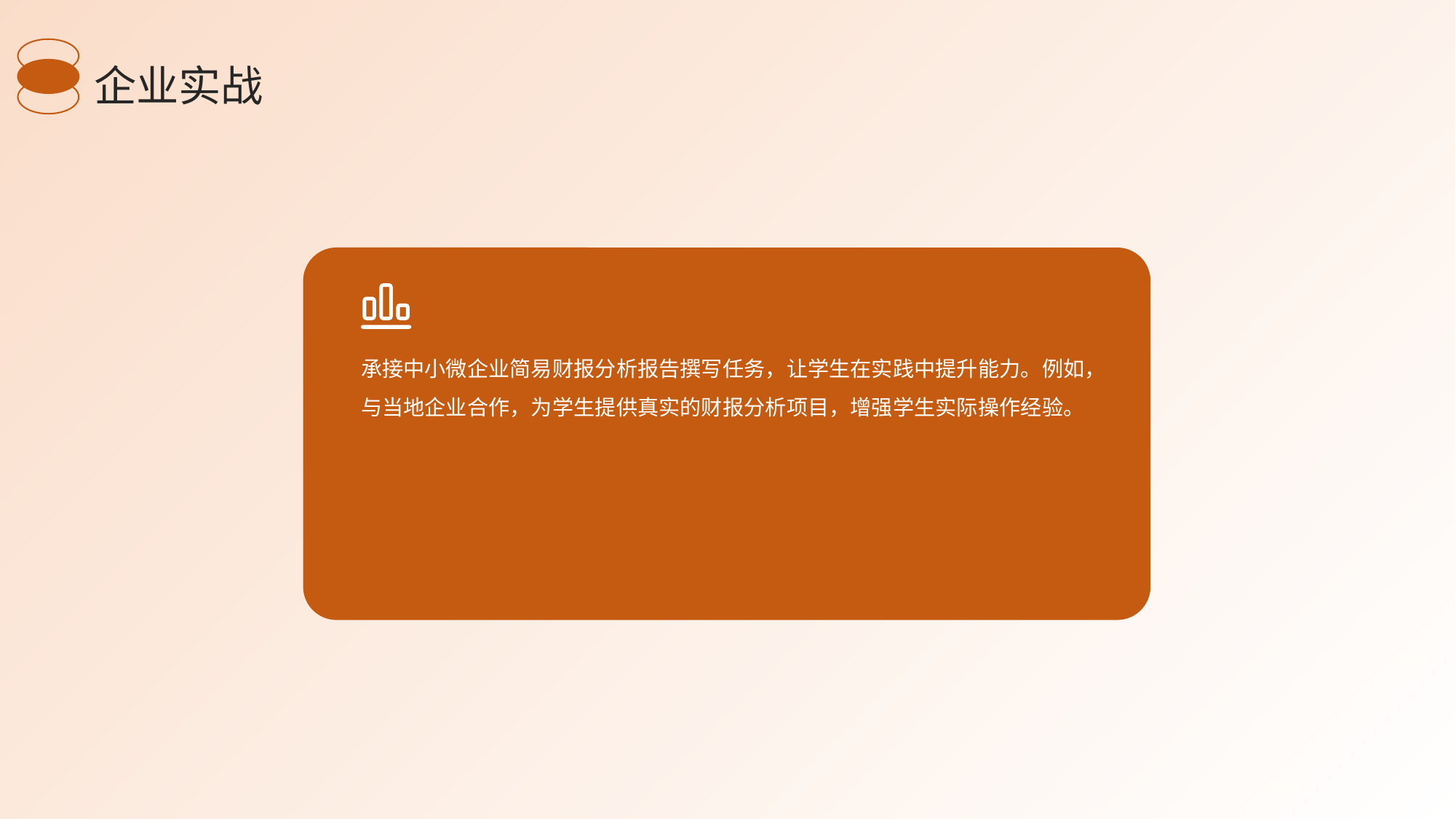

企业实战

承接中小微企业简易财报分析报告撰写任务，让学生在实践中提升能力。例如，与当地企业合作，为学生提供真实的财报分析项目，增强学生实际操作经验。